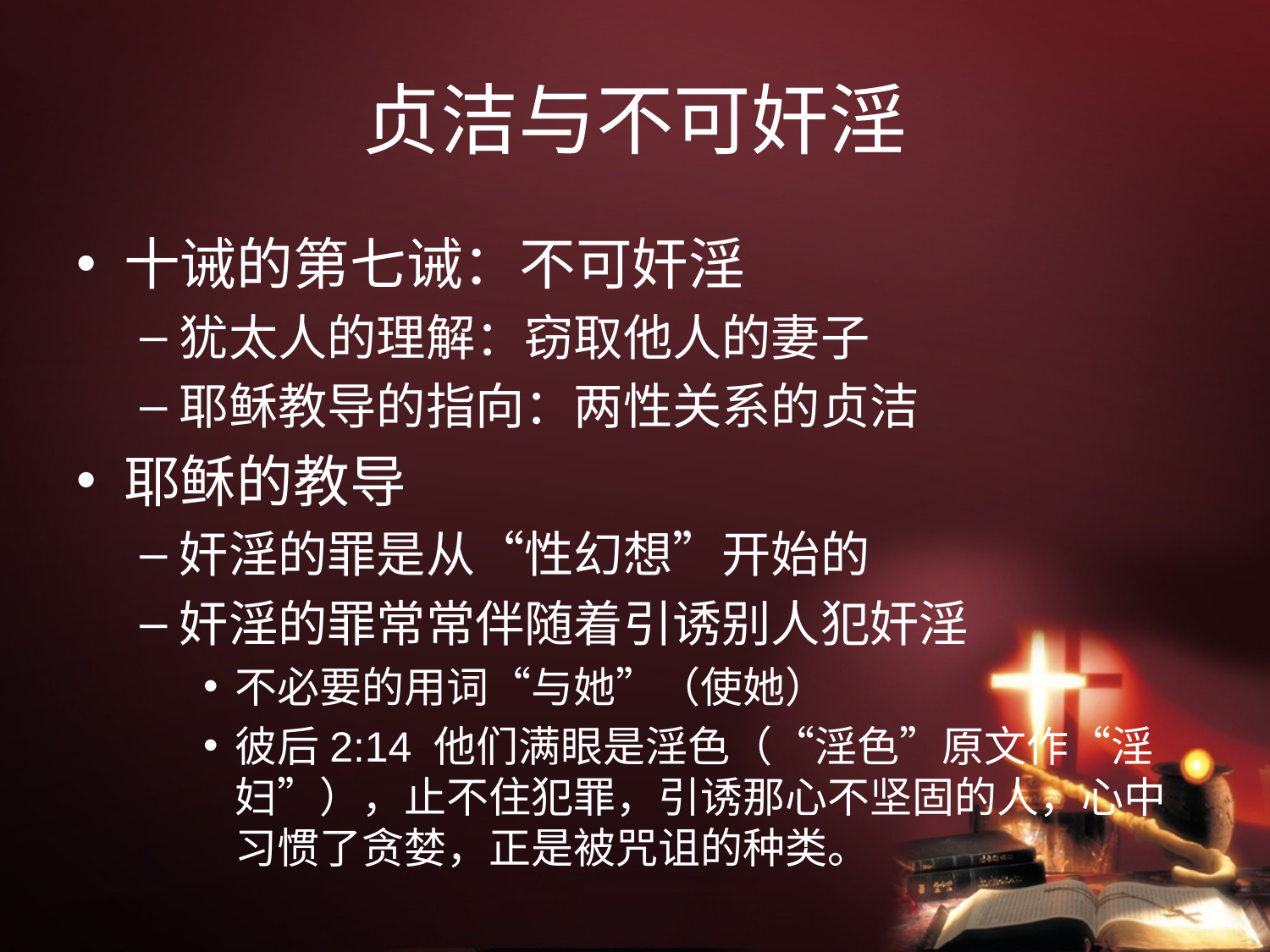

# 贞洁与不可奸淫
十诫的第七诫：不可奸淫
犹太人的理解：窃取他人的妻子
耶稣教导的指向：两性关系的贞洁
耶稣的教导
奸淫的罪是从“性幻想”开始的
奸淫的罪常常伴随着引诱别人犯奸淫
不必要的用词“与她”（使她）
彼后2:14 他们满眼是淫色（“淫色”原文作“淫妇”），止不住犯罪，引诱那心不坚固的人，心中习惯了贪婪，正是被咒诅的种类。